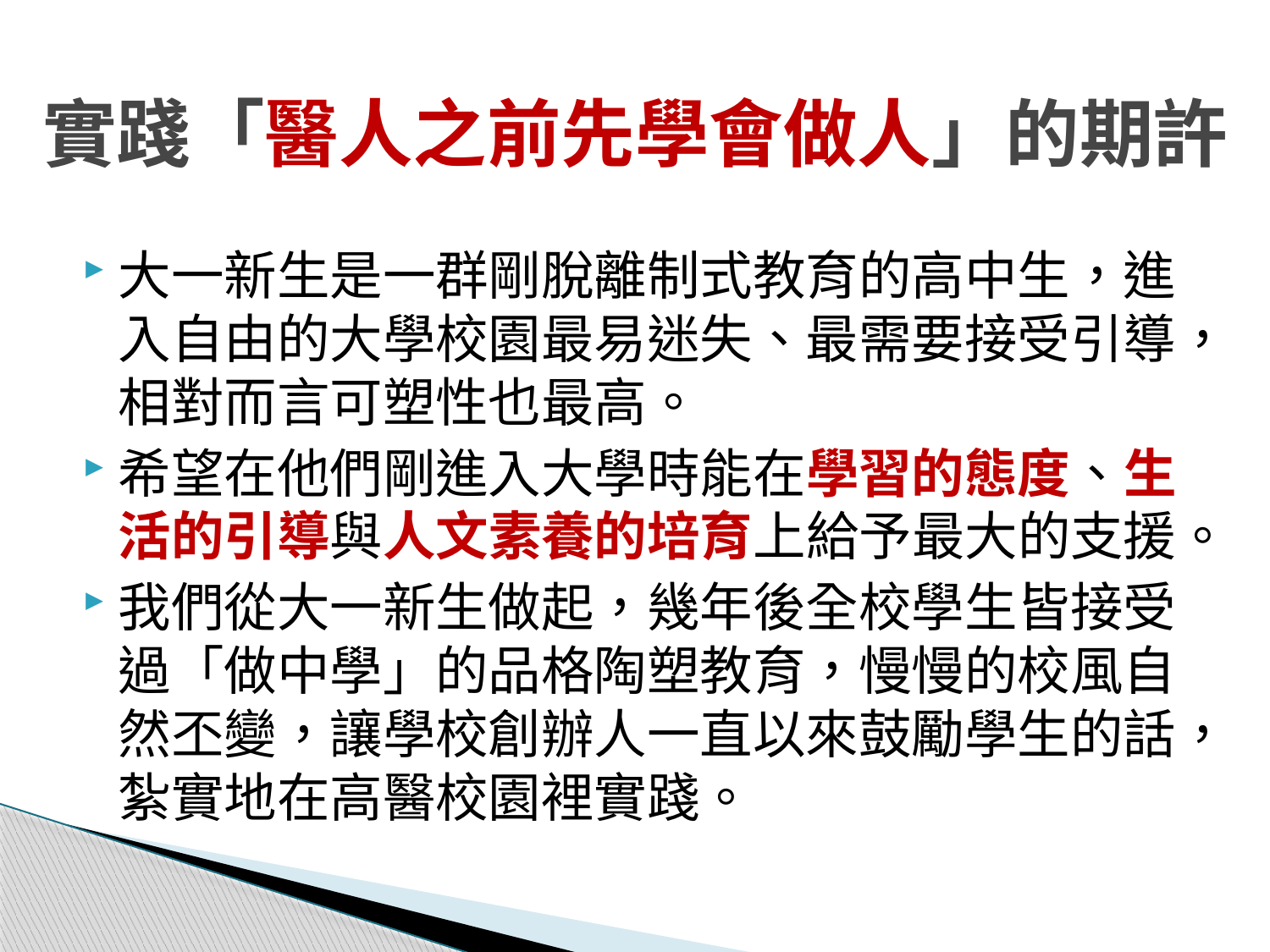

# 實踐「醫人之前先學會做人」的期許
大一新生是一群剛脫離制式教育的高中生，進入自由的大學校園最易迷失、最需要接受引導，相對而言可塑性也最高。
希望在他們剛進入大學時能在學習的態度、生活的引導與人文素養的培育上給予最大的支援。
我們從大一新生做起，幾年後全校學生皆接受過「做中學」的品格陶塑教育，慢慢的校風自然丕變，讓學校創辦人一直以來鼓勵學生的話，紮實地在高醫校園裡實踐。